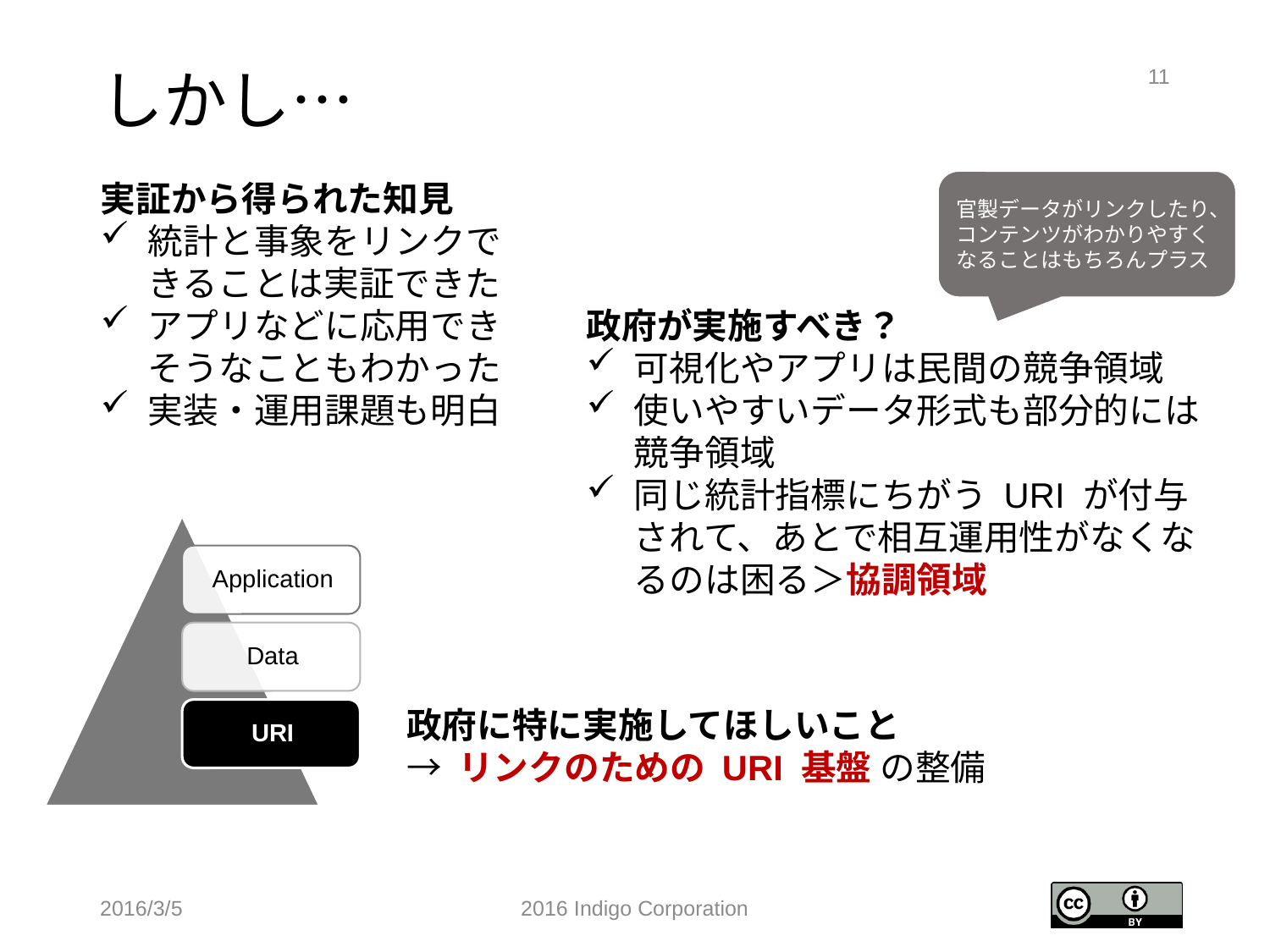

# しかし…
11
実証から得られた知見
統計と事象をリンクできることは実証できた
アプリなどに応用できそうなこともわかった
実装・運用課題も明白
官製データがリンクしたり、コンテンツがわかりやすくなることはもちろんプラス
政府が実施すべき？
可視化やアプリは民間の競争領域
使いやすいデータ形式も部分的には競争領域
同じ統計指標にちがう URI が付与されて、あとで相互運用性がなくなるのは困る＞協調領域
Application
Data
URI
政府に特に実施してほしいこと
→ リンクのための URI 基盤 の整備
2016/3/5
2016 Indigo Corporation